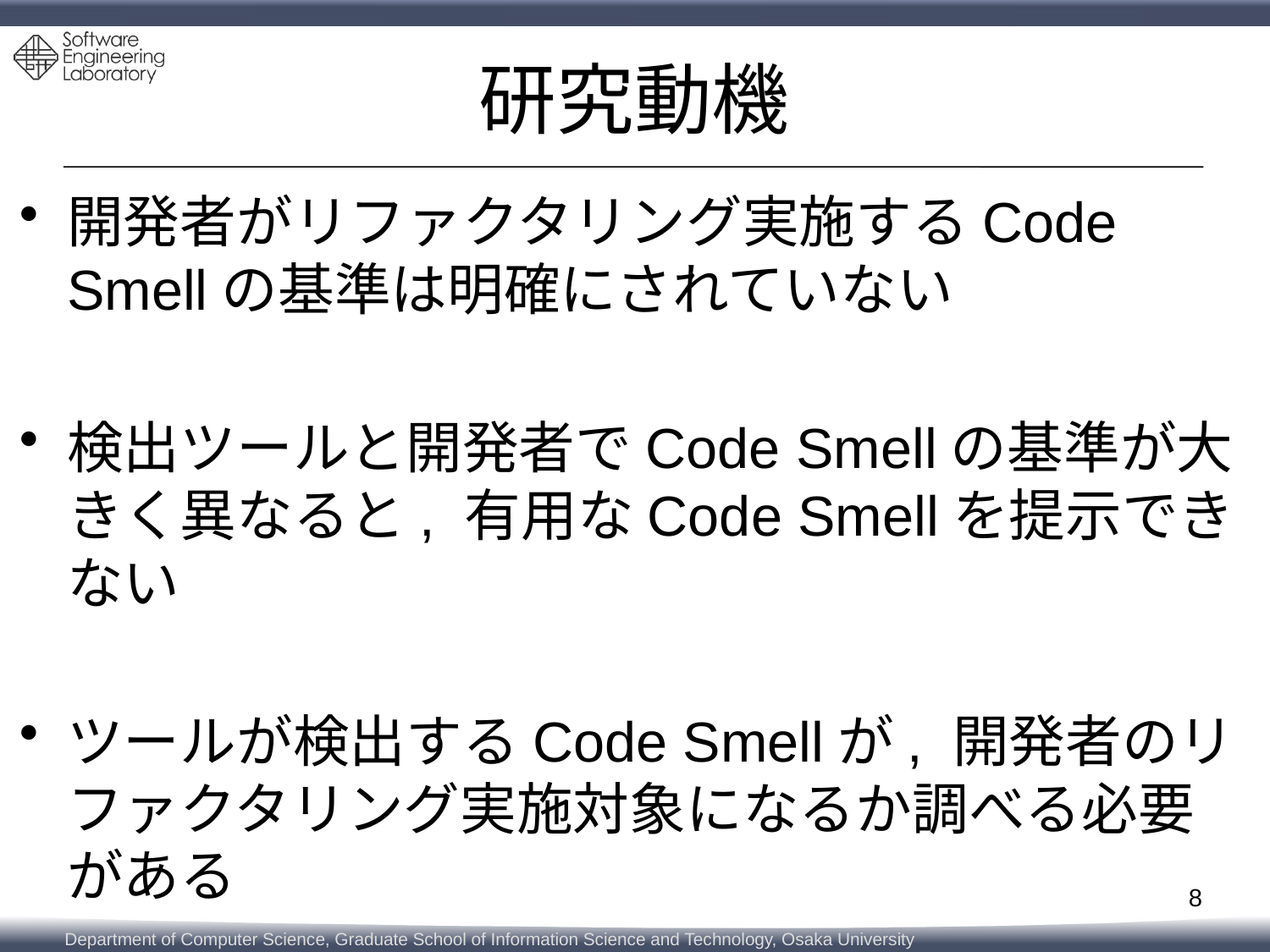

# 研究動機
開発者がリファクタリング実施するCode Smellの基準は明確にされていない

検出ツールと開発者でCode Smellの基準が大きく異なると, 有用なCode Smellを提示できない

ツールが検出するCode Smellが, 開発者のリファクタリング実施対象になるか調べる必要がある

8